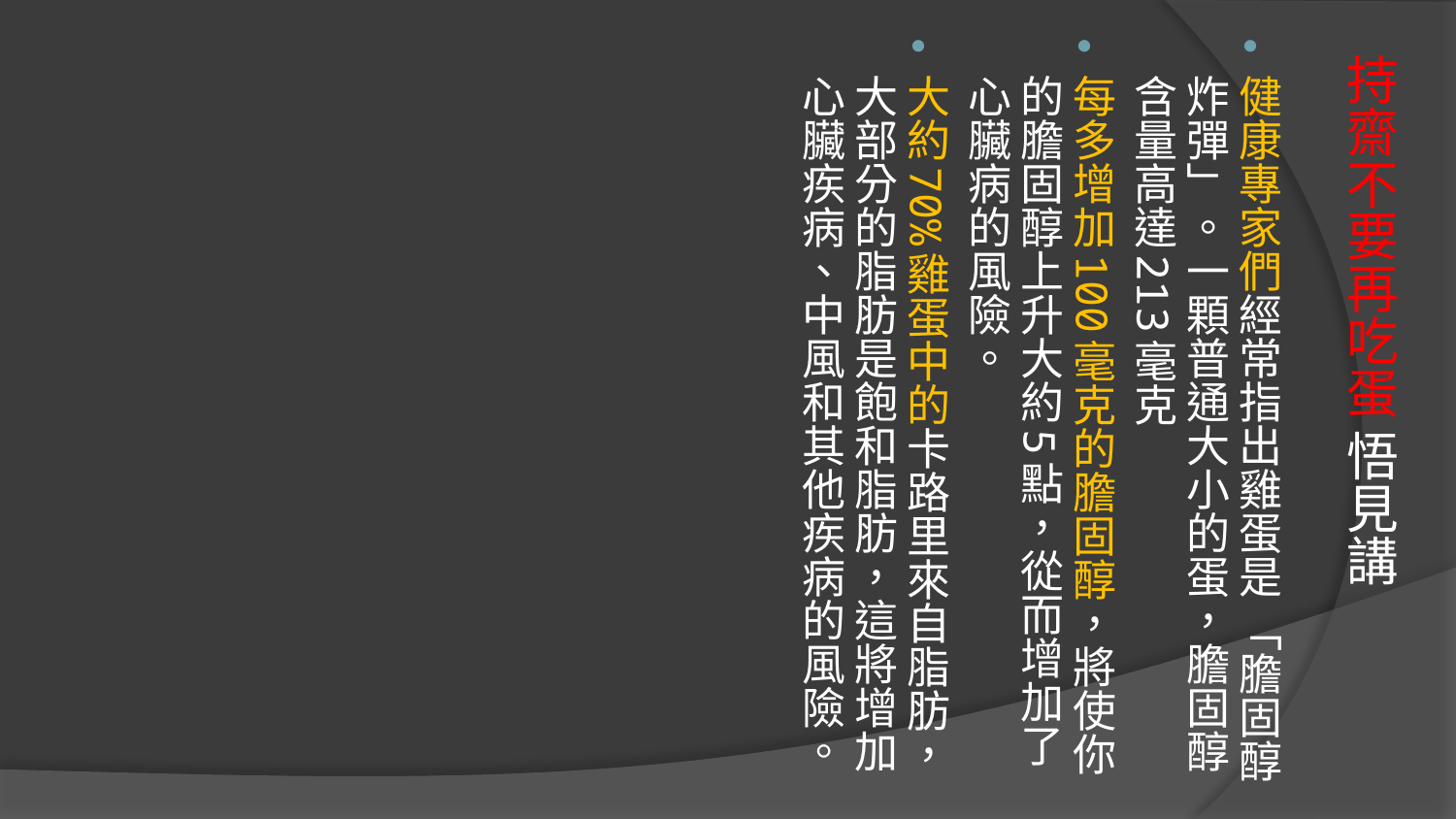

健康專家們經常指出雞蛋是 「膽固醇炸彈」。一顆普通大小的蛋，膽固醇含量高達213毫克
每多增加100毫克的膽固醇，將使你的膽固醇上升大約5點，從而增加了心臟病的風險。
大約70%雞蛋中的卡路里來自脂肪，大部分的脂肪是飽和脂肪，這將增加心臟疾病、中風和其他疾病的風險。

# 持齋不要再吃蛋 悟見講